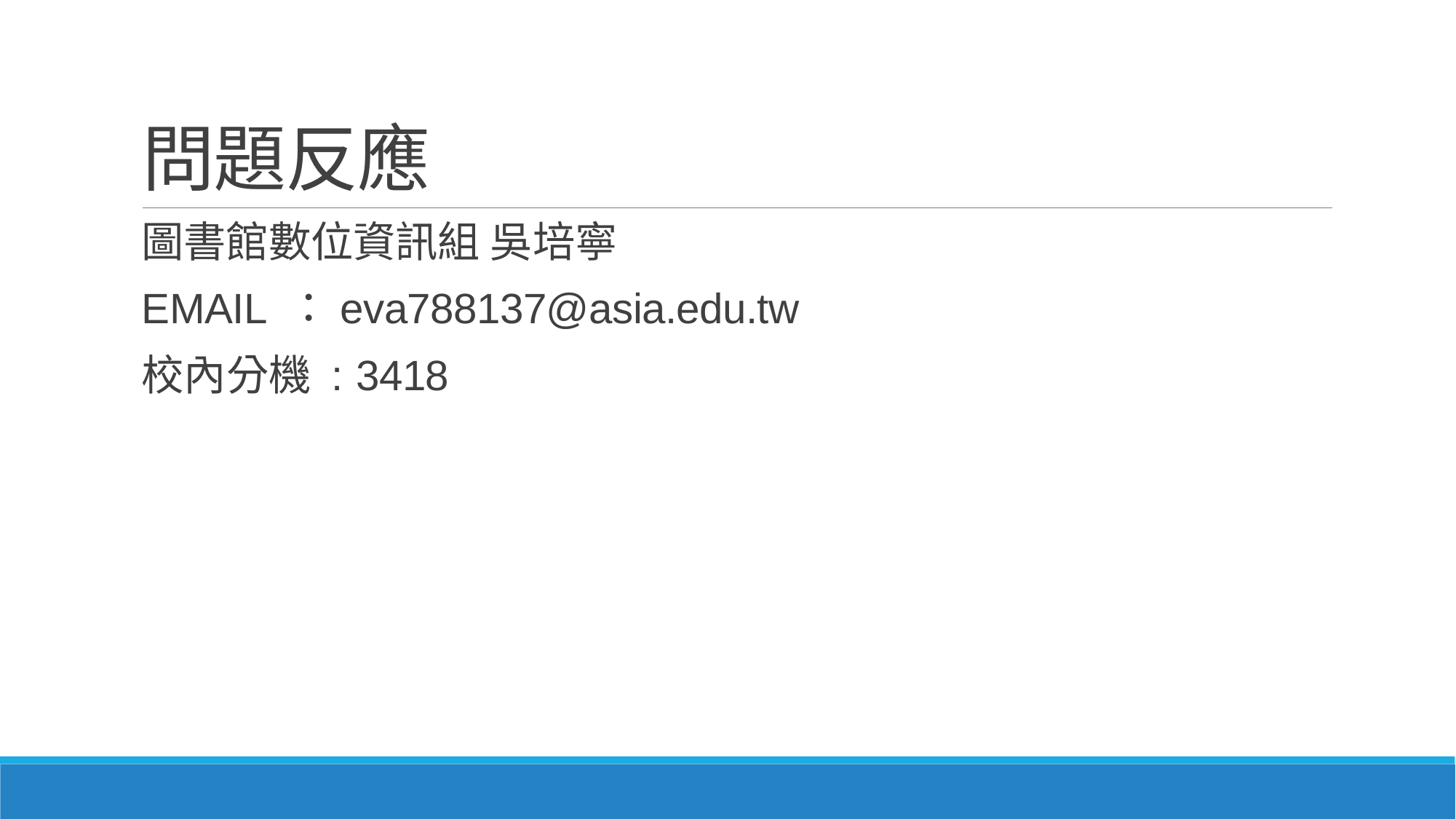

# 問題反應
圖書館數位資訊組 吳培寧
EMAIL ：eva788137@asia.edu.tw
校內分機 : 3418